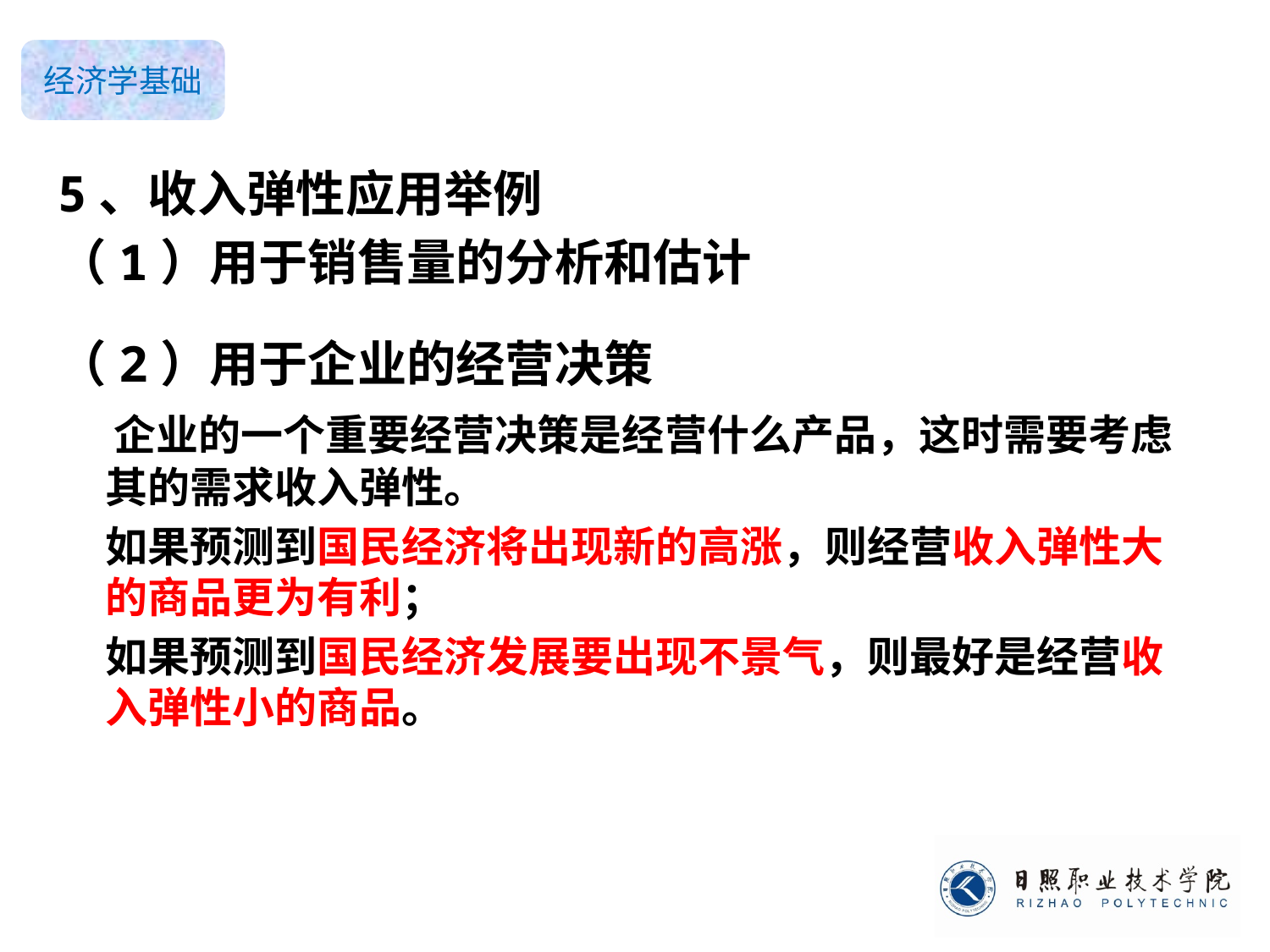

5、收入弹性应用举例
（1）用于销售量的分析和估计
（2）用于企业的经营决策
    企业的一个重要经营决策是经营什么产品，这时需要考虑其的需求收入弹性。
    如果预测到国民经济将出现新的高涨，则经营收入弹性大的商品更为有利；
    如果预测到国民经济发展要出现不景气，则最好是经营收入弹性小的商品。